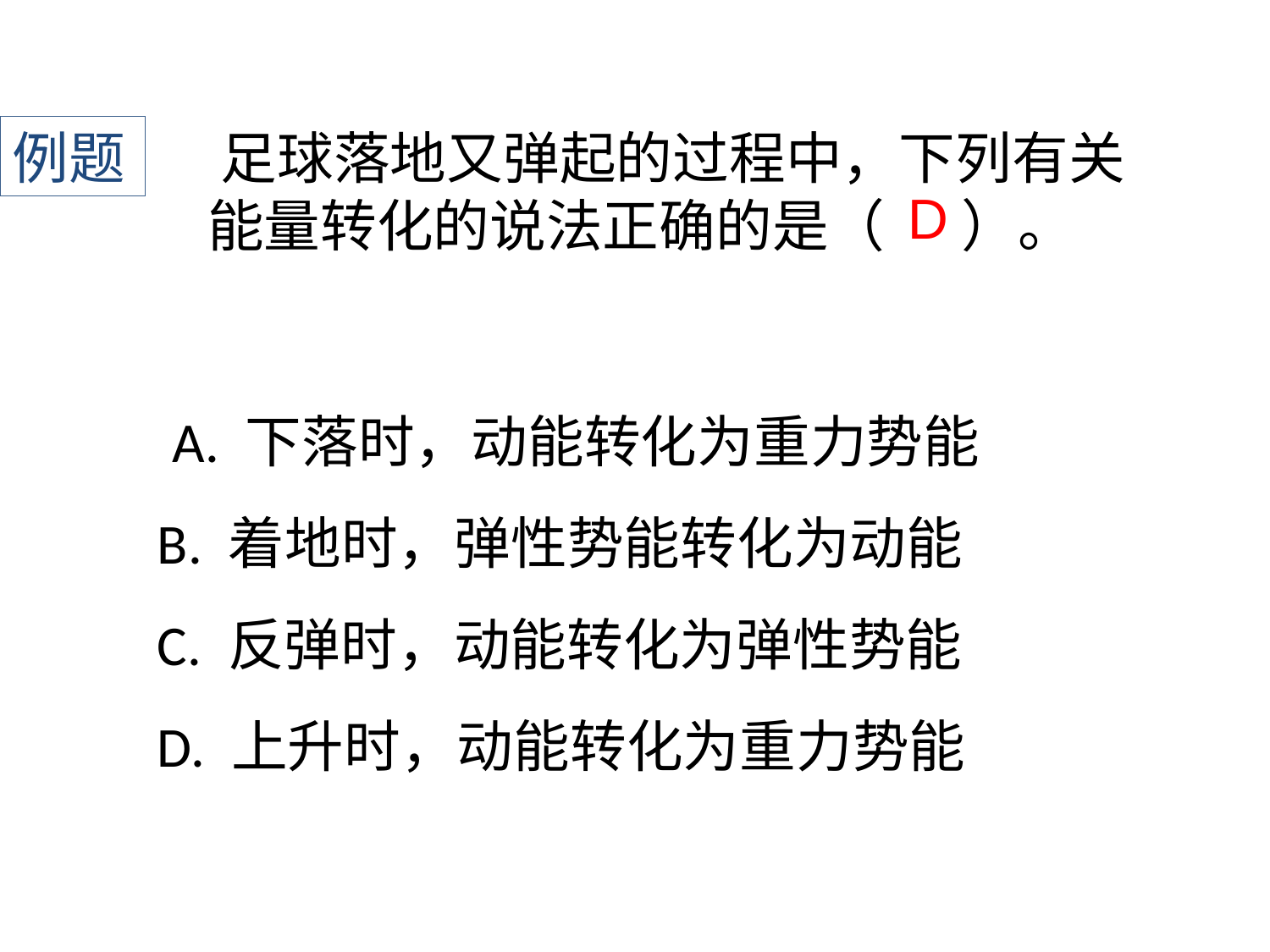

例题
﻿足球落地又弹起的过程中，下列有关能量转化的说法正确的是（      ）。
D
﻿ A. 下落时，动能转化为重力势能
B. 着地时，弹性势能转化为动能
C. 反弹时，动能转化为弹性势能
D. 上升时，动能转化为重力势能